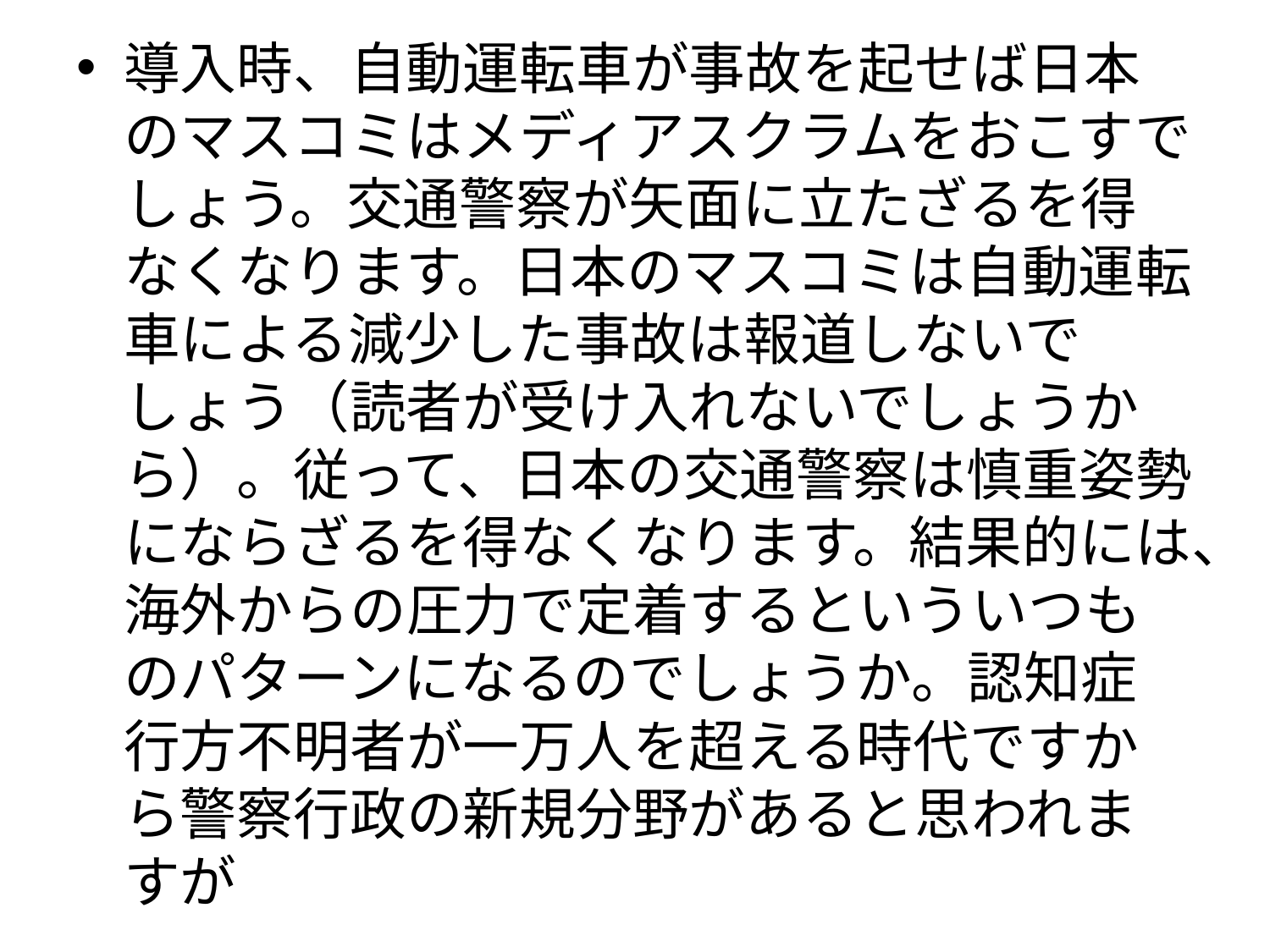

導入時、自動運転車が事故を起せば日本のマスコミはメディアスクラムをおこすでしょう。交通警察が矢面に立たざるを得なくなります。日本のマスコミは自動運転車による減少した事故は報道しないでしょう（読者が受け入れないでしょうから）。従って、日本の交通警察は慎重姿勢にならざるを得なくなります。結果的には、海外からの圧力で定着するといういつものパターンになるのでしょうか。認知症行方不明者が一万人を超える時代ですから警察行政の新規分野があると思われますが